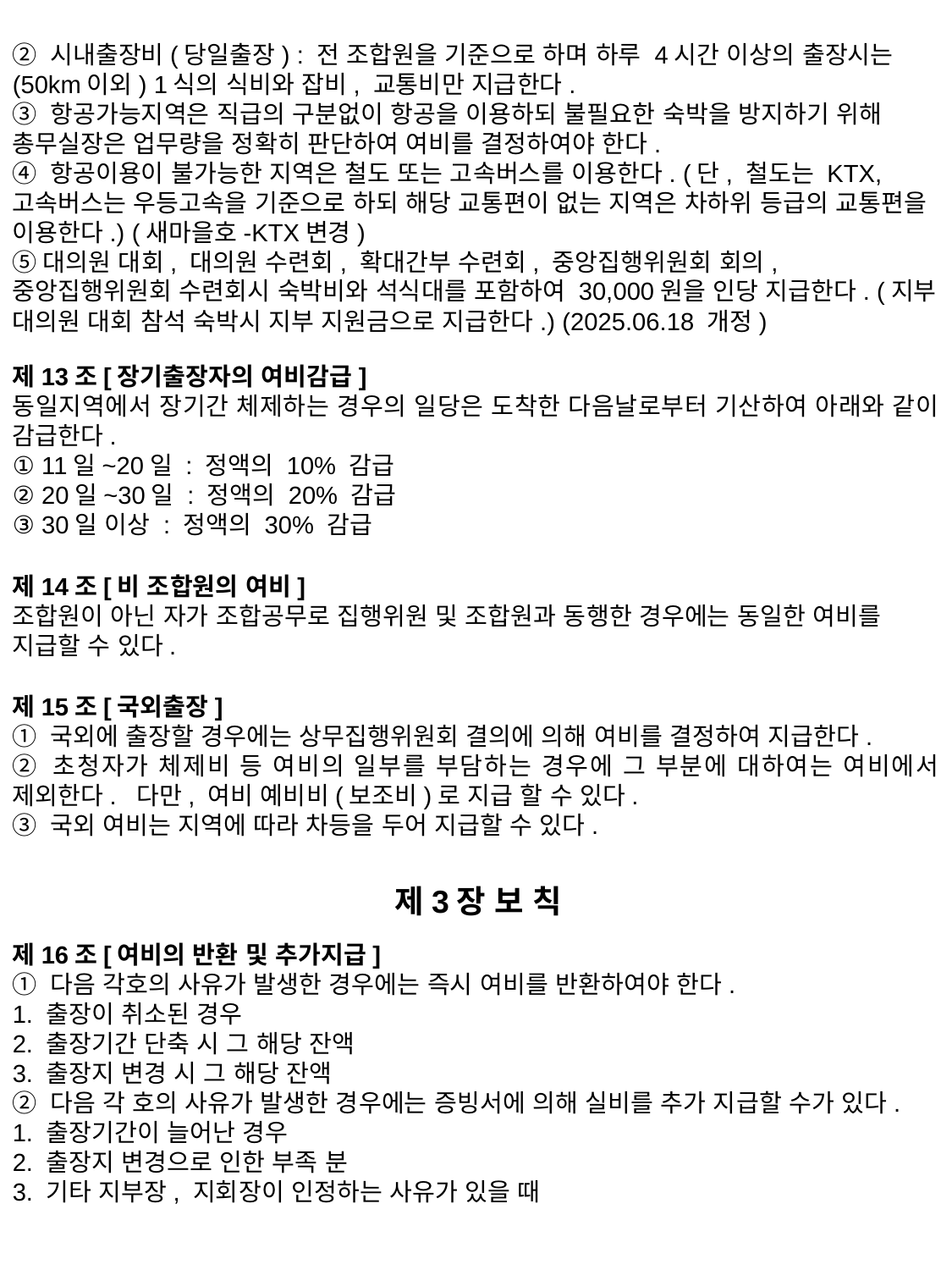

② 시내출장비(당일출장) : 전 조합원을 기준으로 하며 하루 4시간 이상의 출장시는 (50km이외) 1식의 식비와 잡비, 교통비만 지급한다.
③ 항공가능지역은 직급의 구분없이 항공을 이용하되 불필요한 숙박을 방지하기 위해 총무실장은 업무량을 정확히 판단하여 여비를 결정하여야 한다.
④ 항공이용이 불가능한 지역은 철도 또는 고속버스를 이용한다. (단, 철도는 KTX, 고속버스는 우등고속을 기준으로 하되 해당 교통편이 없는 지역은 차하위 등급의 교통편을 이용한다.) (새마을호-KTX변경)
⑤대의원 대회, 대의원 수련회, 확대간부 수련회, 중앙집행위원회 회의, 중앙집행위원회 수련회시 숙박비와 석식대를 포함하여 30,000원을 인당 지급한다. (지부 대의원 대회 참석 숙박시 지부 지원금으로 지급한다.) (2025.06.18 개정)
제13조[장기출장자의 여비감급]
동일지역에서 장기간 체제하는 경우의 일당은 도착한 다음날로부터 기산하여 아래와 같이 감급한다.
① 11일~20일 : 정액의 10% 감급
② 20일~30일 : 정액의 20% 감급
③ 30일 이상 : 정액의 30% 감급
제14조[비 조합원의 여비]
조합원이 아닌 자가 조합공무로 집행위원 및 조합원과 동행한 경우에는 동일한 여비를 지급할 수 있다.
제15조[국외출장]
① 국외에 출장할 경우에는 상무집행위원회 결의에 의해 여비를 결정하여 지급한다.
② 초청자가 체제비 등 여비의 일부를 부담하는 경우에 그 부분에 대하여는 여비에서 제외한다.  다만, 여비 예비비(보조비)로 지급 할 수 있다.
③ 국외 여비는 지역에 따라 차등을 두어 지급할 수 있다.
제3장 보 칙
제16조[여비의 반환 및 추가지급]
① 다음 각호의 사유가 발생한 경우에는 즉시 여비를 반환하여야 한다.
1. 출장이 취소된 경우
2. 출장기간 단축 시 그 해당 잔액
3. 출장지 변경 시 그 해당 잔액
② 다음 각 호의 사유가 발생한 경우에는 증빙서에 의해 실비를 추가 지급할 수가 있다.
1. 출장기간이 늘어난 경우
2. 출장지 변경으로 인한 부족 분
3. 기타 지부장, 지회장이 인정하는 사유가 있을 때